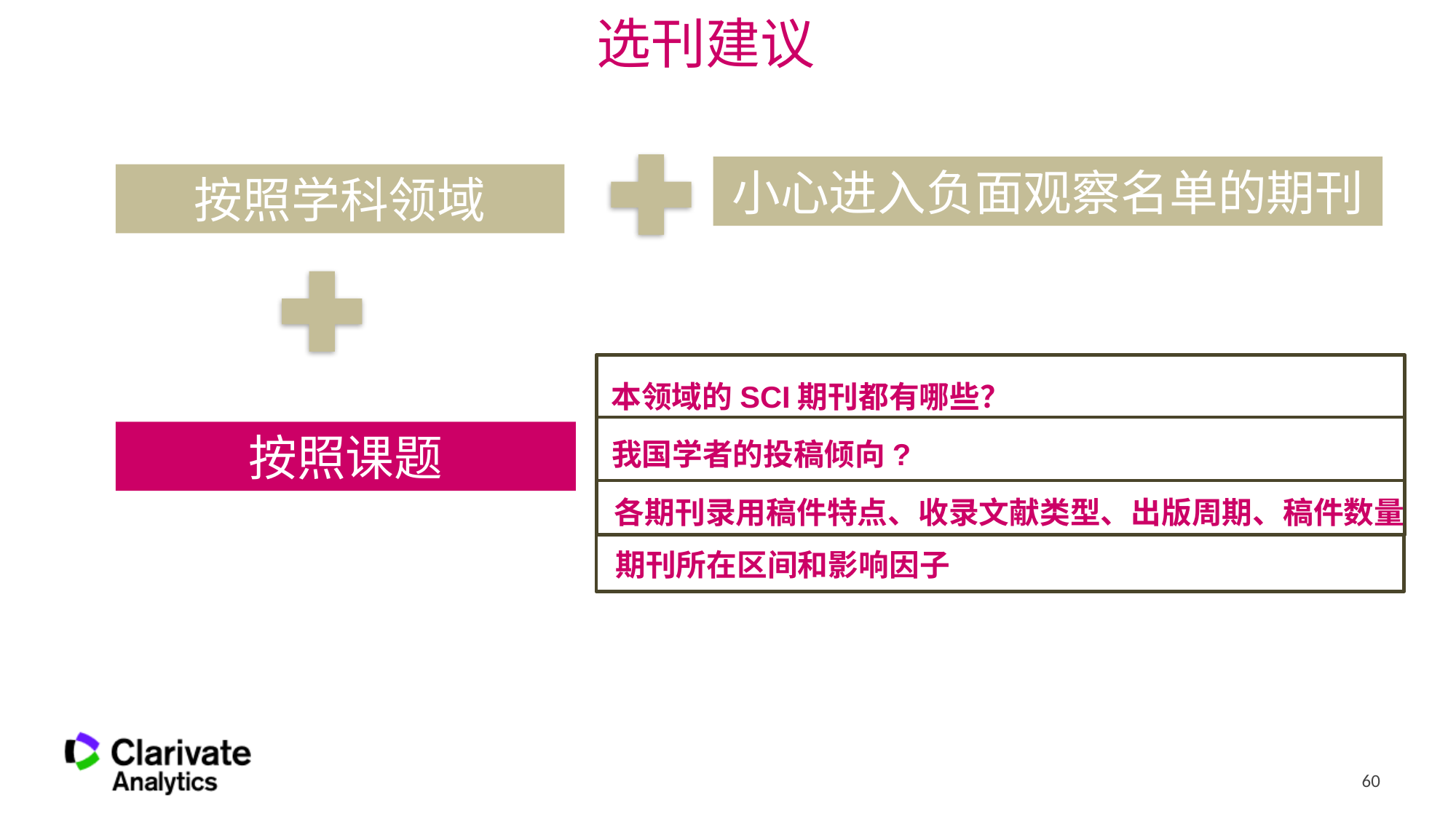

选刊建议

小心进入负面观察名单的期刊
按照学科领域

本领域的SCI期刊都有哪些？
我国学者的投稿倾向?
各期刊录用稿件特点、收录文献类型、出版周期、稿件数量

期刊所在区间和影响因子
按照课题